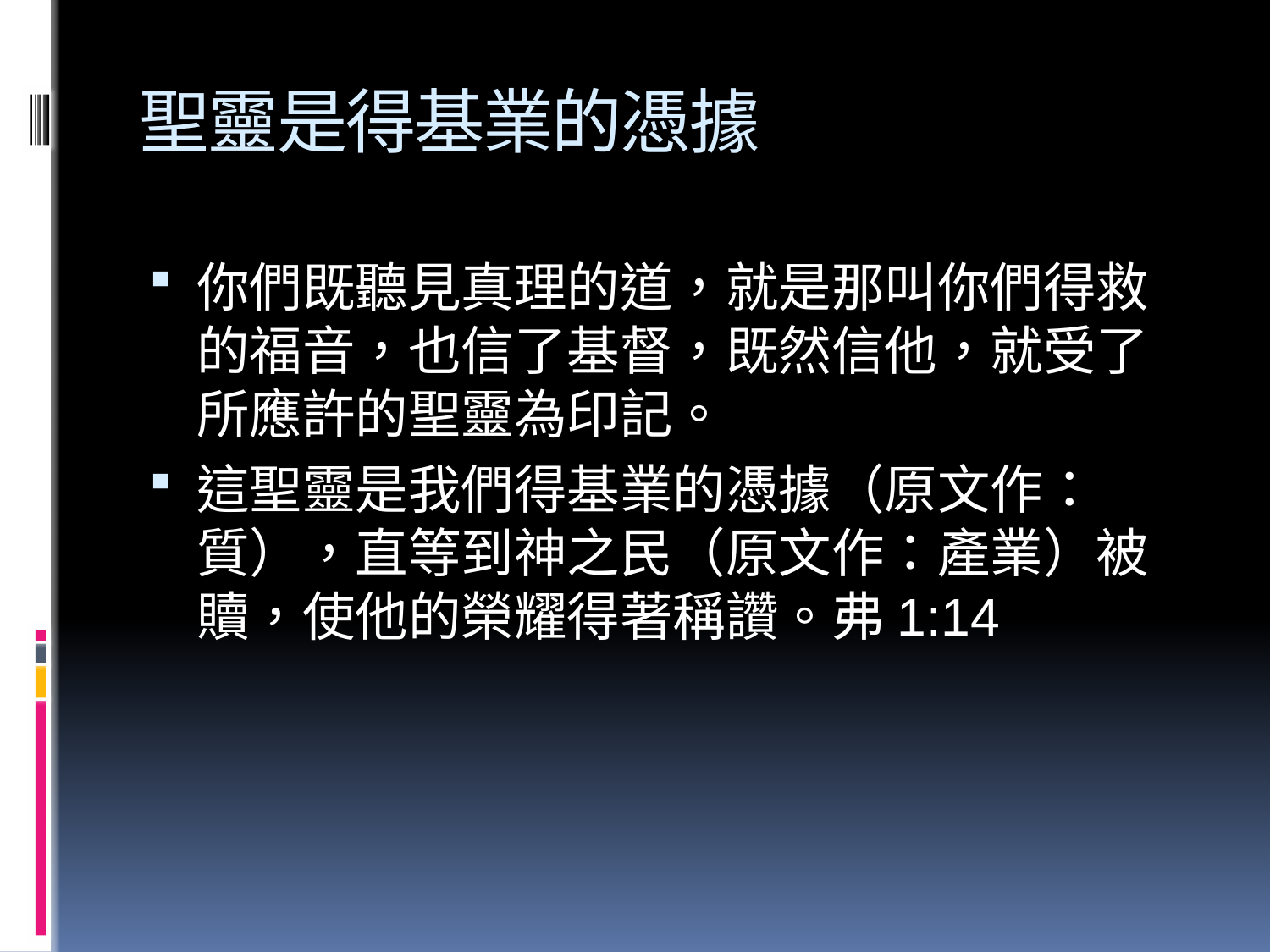

# 聖靈是得基業的憑據
你們既聽見真理的道，就是那叫你們得救的福音，也信了基督，既然信他，就受了所應許的聖靈為印記。
這聖靈是我們得基業的憑據（原文作：質），直等到神之民（原文作：產業）被贖，使他的榮耀得著稱讚。弗1:14